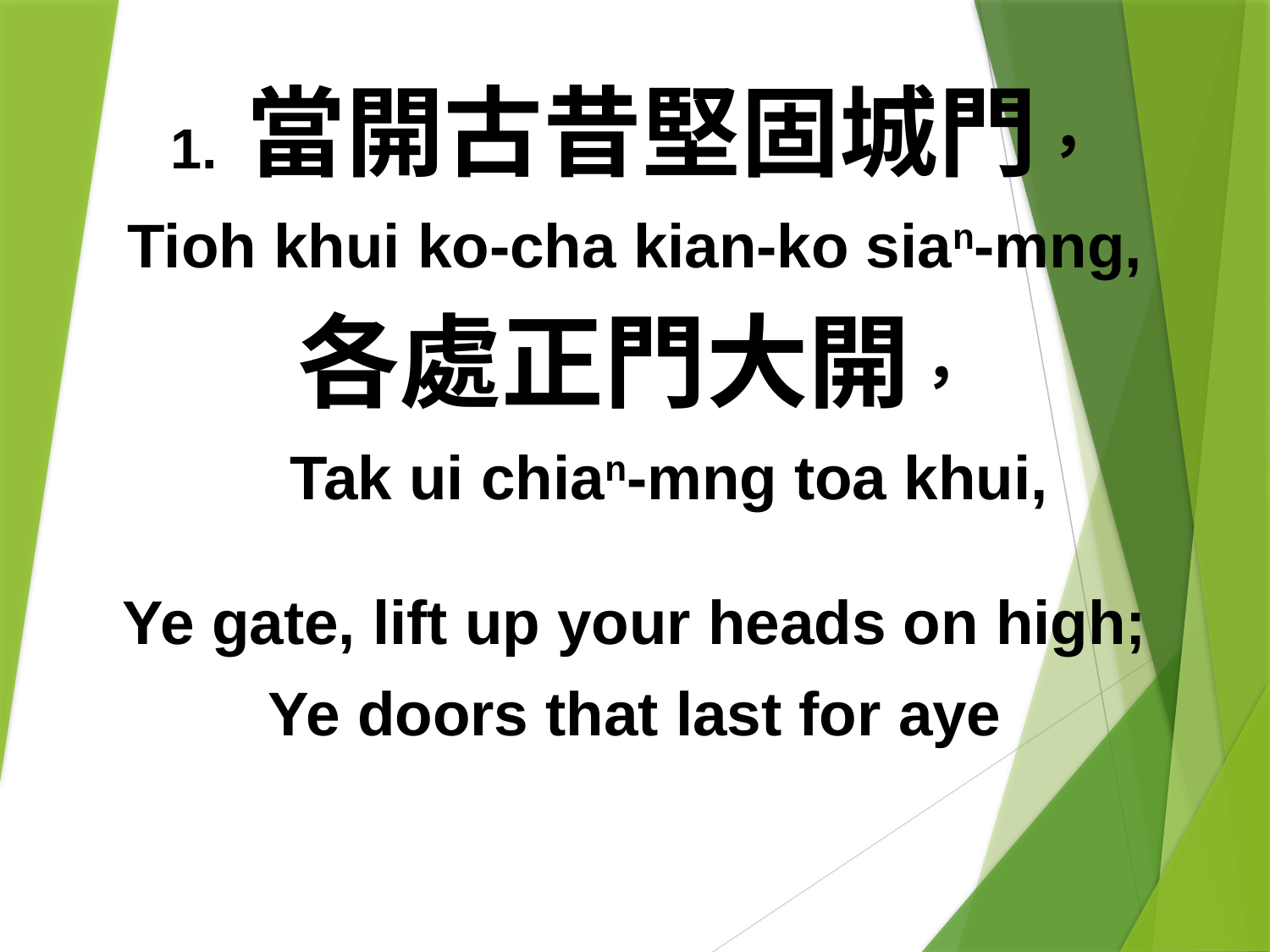

1. 當開古昔堅固城門，
Tioh khui ko-cha kian-ko sian-mng,
各處正門大開，
    Tak ui chian-mng toa khui,

Ye gate, lift up your heads on high;
Ye doors that last for aye